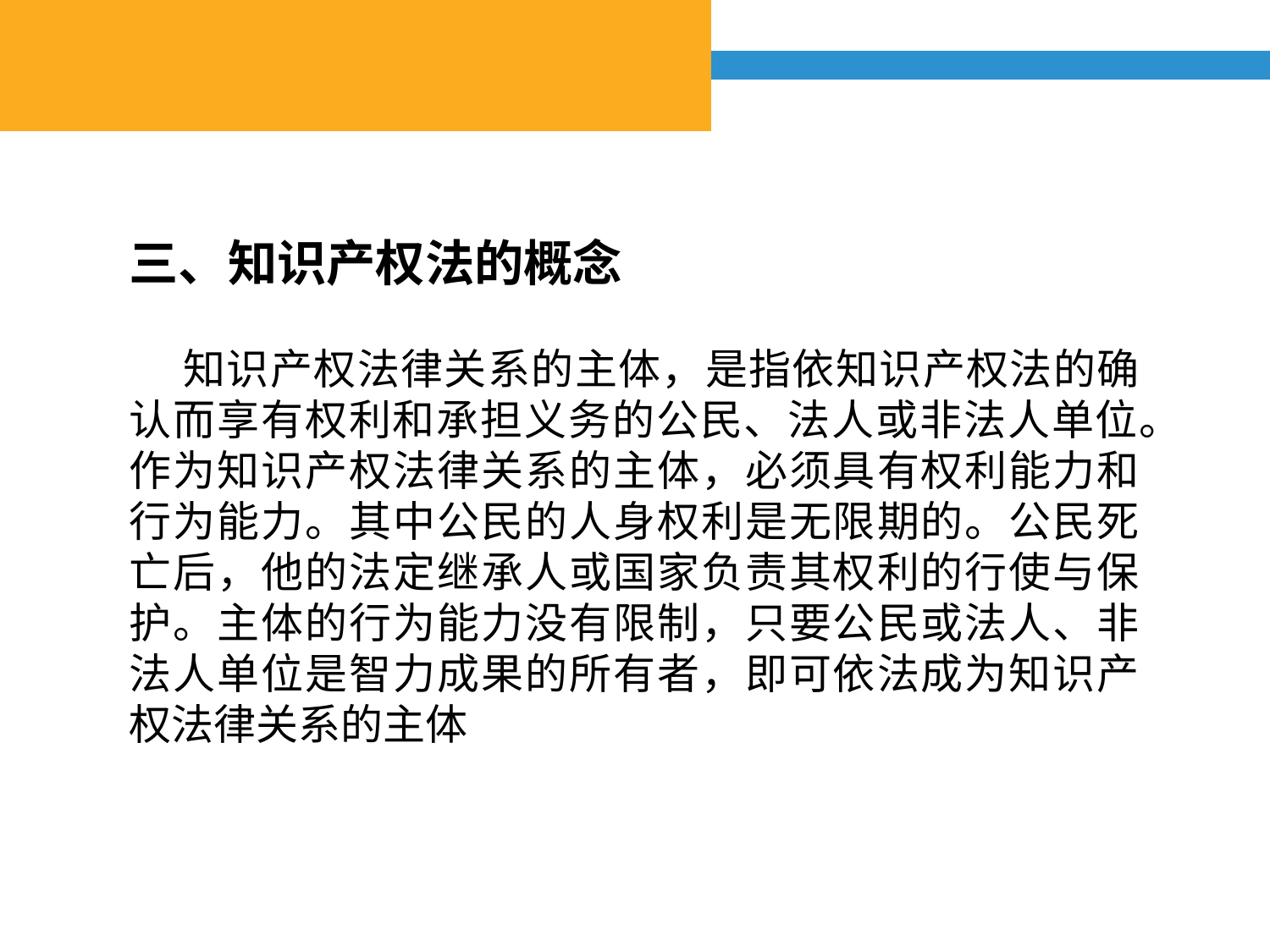

三、知识产权法的概念

    知识产权法律关系的主体，是指依知识产权法的确认而享有权利和承担义务的公民、法人或非法人单位。作为知识产权法律关系的主体，必须具有权利能力和行为能力。其中公民的人身权利是无限期的。公民死亡后，他的法定继承人或国家负责其权利的行使与保护。主体的行为能力没有限制，只要公民或法人、非法人单位是智力成果的所有者，即可依法成为知识产权法律关系的主体